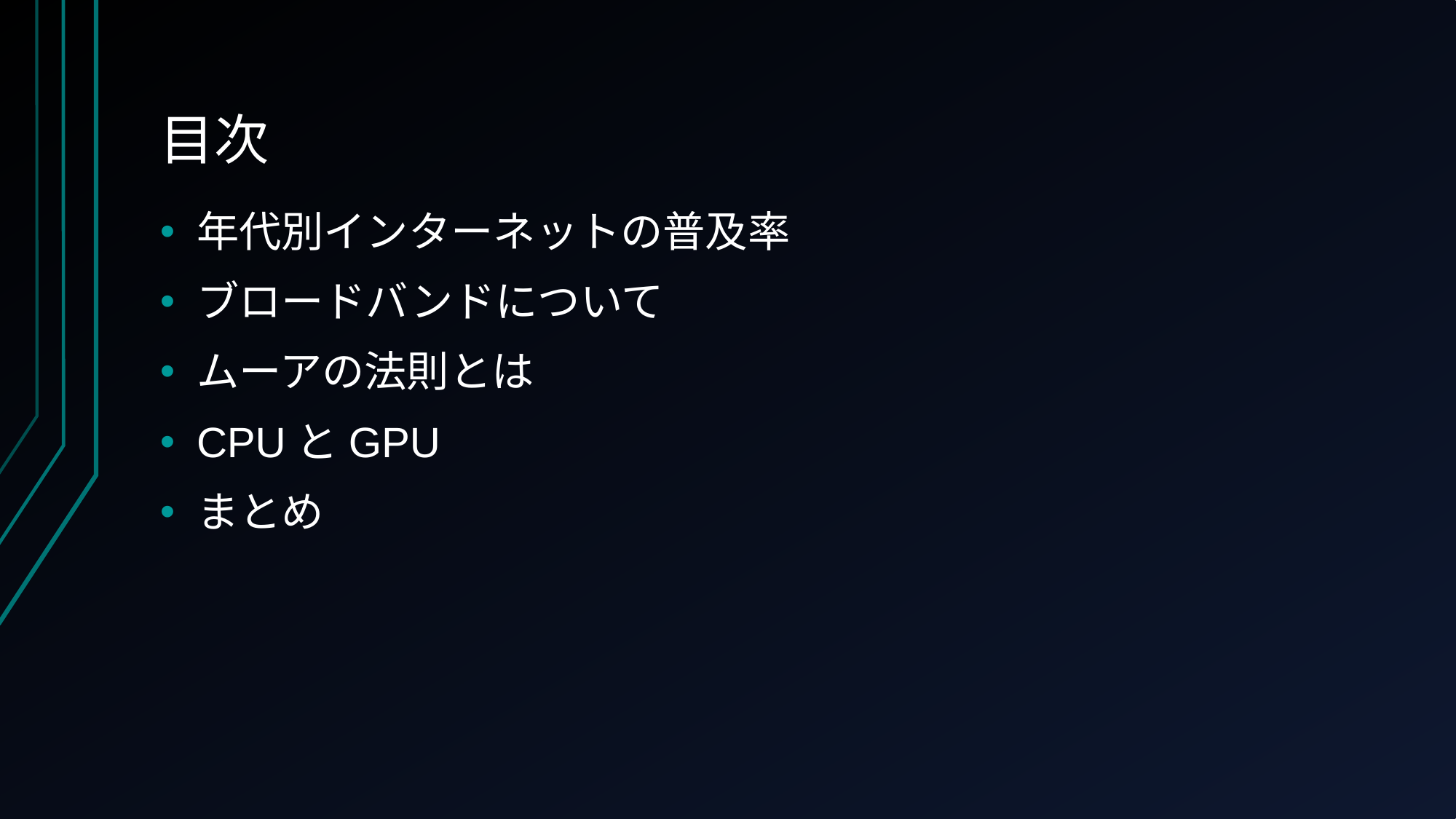

# 目次
年代別インターネットの普及率
ブロードバンドについて
ムーアの法則とは
CPUとGPU
まとめ